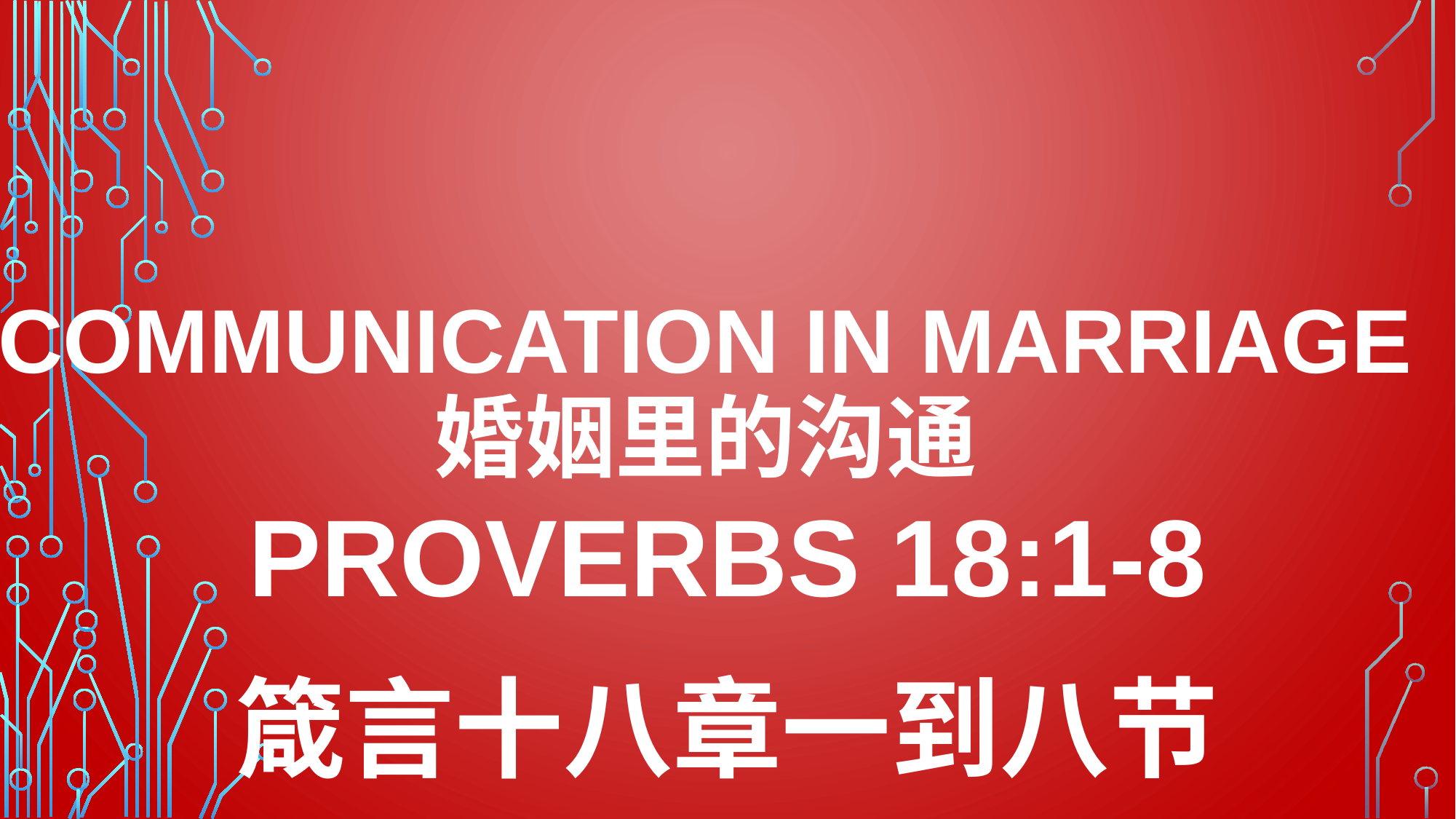

# COMMUNICATION IN marRIAGE 婚姻里的沟通
PROVERBS 18:1-8
箴言十八章一到八节